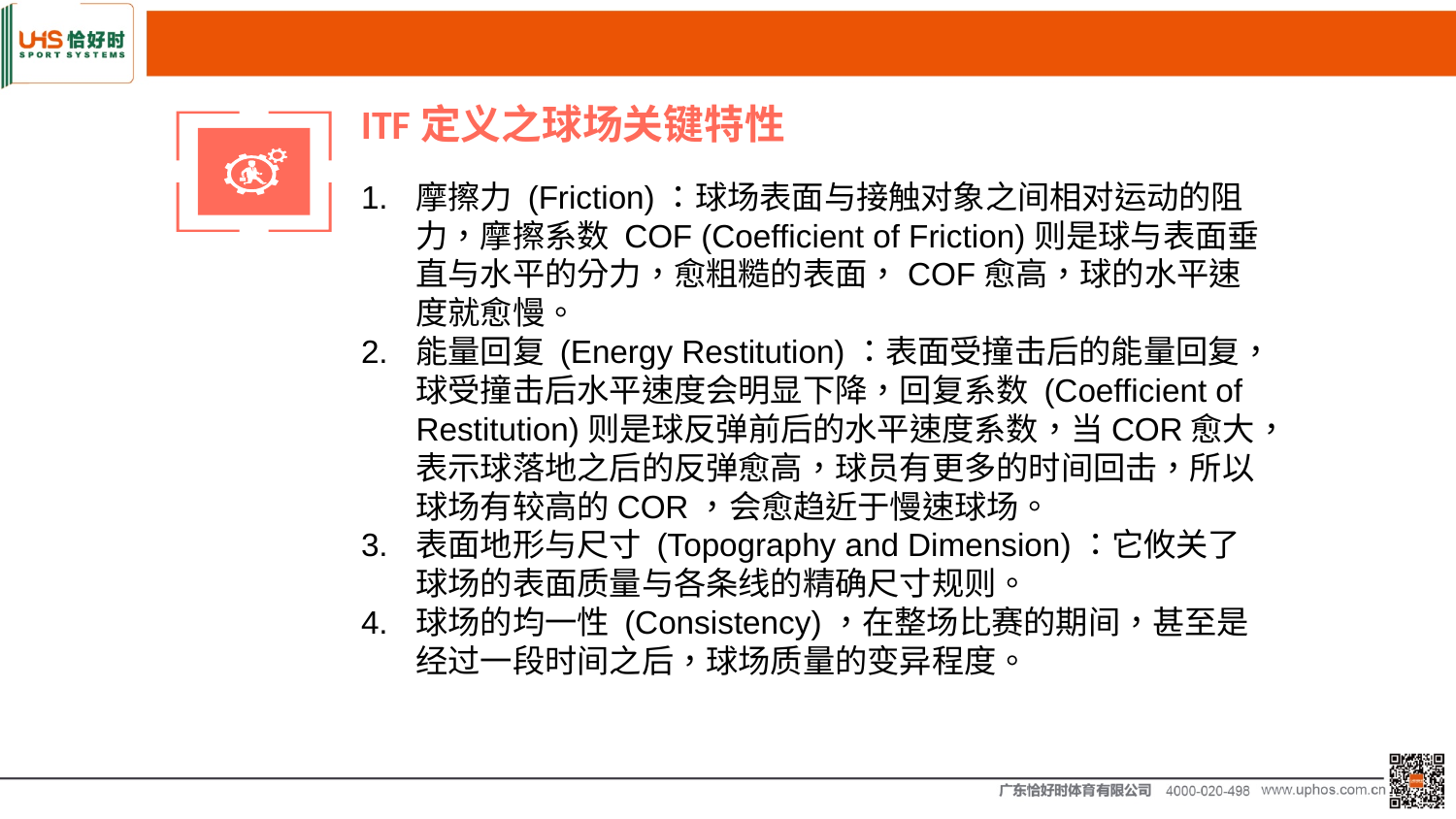

ITF定义之球场关键特性

摩擦力 (Friction)：球场表面与接触对象之间相对运动的阻力，摩擦系数 COF (Coefficient of Friction)则是球与表面垂直与水平的分力，愈粗糙的表面，COF愈高，球的水平速度就愈慢。
能量回复 (Energy Restitution)：表面受撞击后的能量回复，球受撞击后水平速度会明显下降，回复系数 (Coefficient of Restitution)则是球反弹前后的水平速度系数，当COR愈大，表示球落地之后的反弹愈高，球员有更多的时间回击，所以球场有较高的COR，会愈趋近于慢速球场。
表面地形与尺寸 (Topography and Dimension)：它攸关了球场的表面质量与各条线的精确尺寸规则。
球场的均一性 (Consistency)，在整场比赛的期间，甚至是经过一段时间之后，球场质量的变异程度。